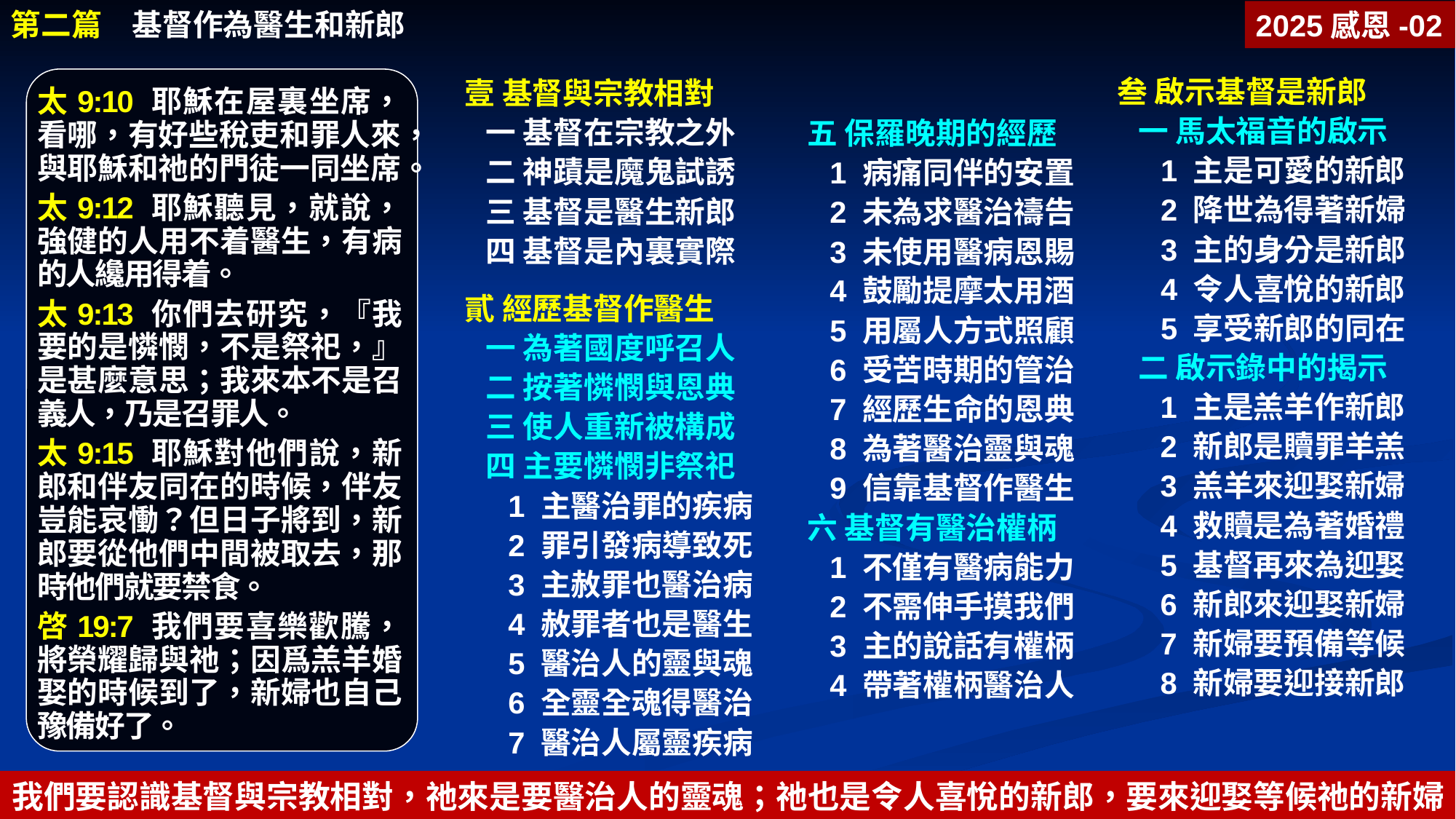

第二篇　基督作為醫生和新郎
2025感恩-02
叁 啟示基督是新郎
一 馬太福音的啟示
1 主是可愛的新郎
2 降世為得著新婦
3 主的身分是新郎
4 令人喜悅的新郎
5 享受新郎的同在
二 啟示錄中的揭示
1 主是羔羊作新郎
2 新郎是贖罪羊羔
3 羔羊來迎娶新婦
4 救贖是為著婚禮
5 基督再來為迎娶
6 新郎來迎娶新婦
7 新婦要預備等候
8 新婦要迎接新郎
壹 基督與宗教相對
一 基督在宗教之外
二 神蹟是魔鬼試誘
三 基督是醫生新郎
四 基督是內裏實際
貳 經歷基督作醫生
一 為著國度呼召人
二 按著憐憫與恩典
三 使人重新被構成
四 主要憐憫非祭祀
1 主醫治罪的疾病
2 罪引發病導致死
3 主赦罪也醫治病
4 赦罪者也是醫生
5 醫治人的靈與魂
6 全靈全魂得醫治
7 醫治人屬靈疾病

太9:10	耶穌在屋裏坐席，看哪，有好些稅吏和罪人來，與耶穌和祂的門徒一同坐席。
太9:12	耶穌聽見，就說，強健的人用不着醫生，有病的人纔用得着。
太9:13	你們去研究，『我要的是憐憫，不是祭祀，』是甚麼意思；我來本不是召義人，乃是召罪人。
太9:15	耶穌對他們說，新郎和伴友同在的時候，伴友豈能哀慟？但日子將到，新郎要從他們中間被取去，那時他們就要禁食。
啓19:7	我們要喜樂歡騰，將榮耀歸與祂；因爲羔羊婚娶的時候到了，新婦也自己豫備好了。

五 保羅晚期的經歷
1 病痛同伴的安置
2 未為求醫治禱告
3 未使用醫病恩賜
4 鼓勵提摩太用酒
5 用屬人方式照顧
6 受苦時期的管治
7 經歷生命的恩典
8 為著醫治靈與魂
9 信靠基督作醫生
六 基督有醫治權柄
1 不僅有醫病能力
2 不需伸手摸我們
3 主的說話有權柄
4 帶著權柄醫治人

我們要認識基督與宗教相對，祂來是要醫治人的靈魂；祂也是令人喜悅的新郎，要來迎娶等候祂的新婦。